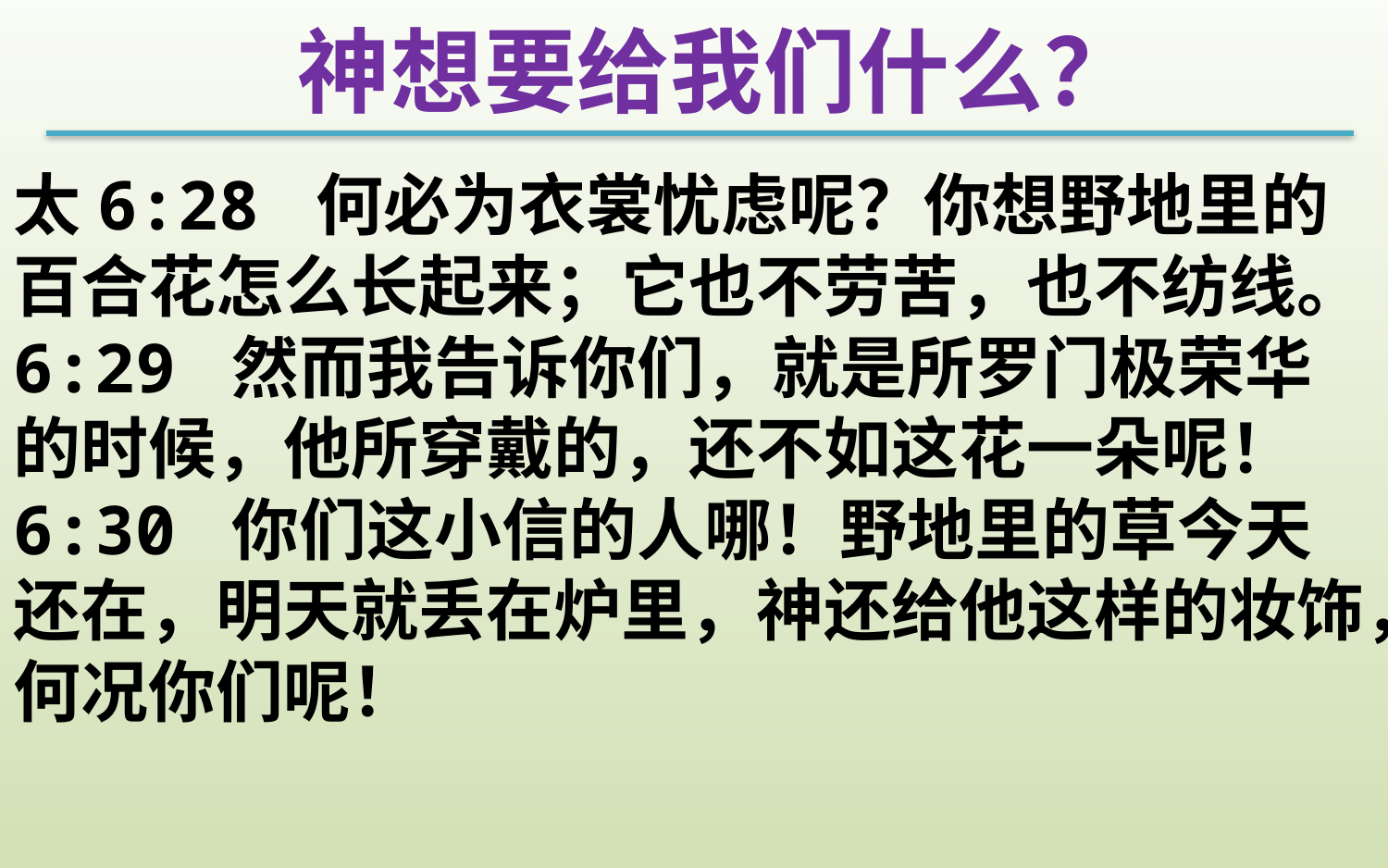

神想要给我们什么？
太6:28 何必为衣裳忧虑呢？你想野地里的百合花怎么长起来；它也不劳苦，也不纺线。6:29 然而我告诉你们，就是所罗门极荣华的时候，他所穿戴的，还不如这花一朵呢！6:30 你们这小信的人哪！野地里的草今天还在，明天就丢在炉里，神还给他这样的妆饰，何况你们呢！